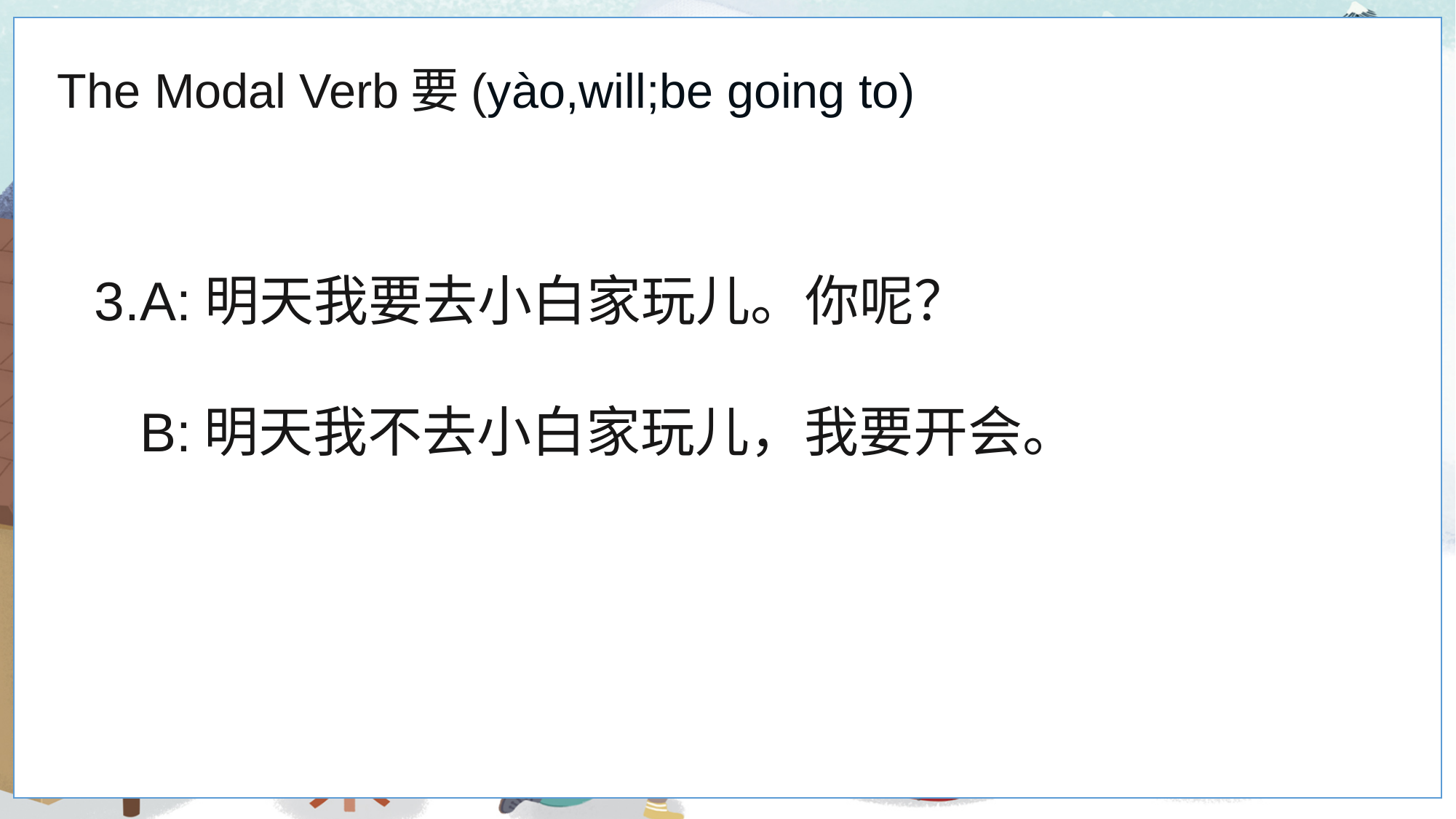

The Modal Verb要(yào,will;be going to)
3.A:明天我要去小白家玩儿。你呢？

   B:明天我不去小白家玩儿，我要开会。